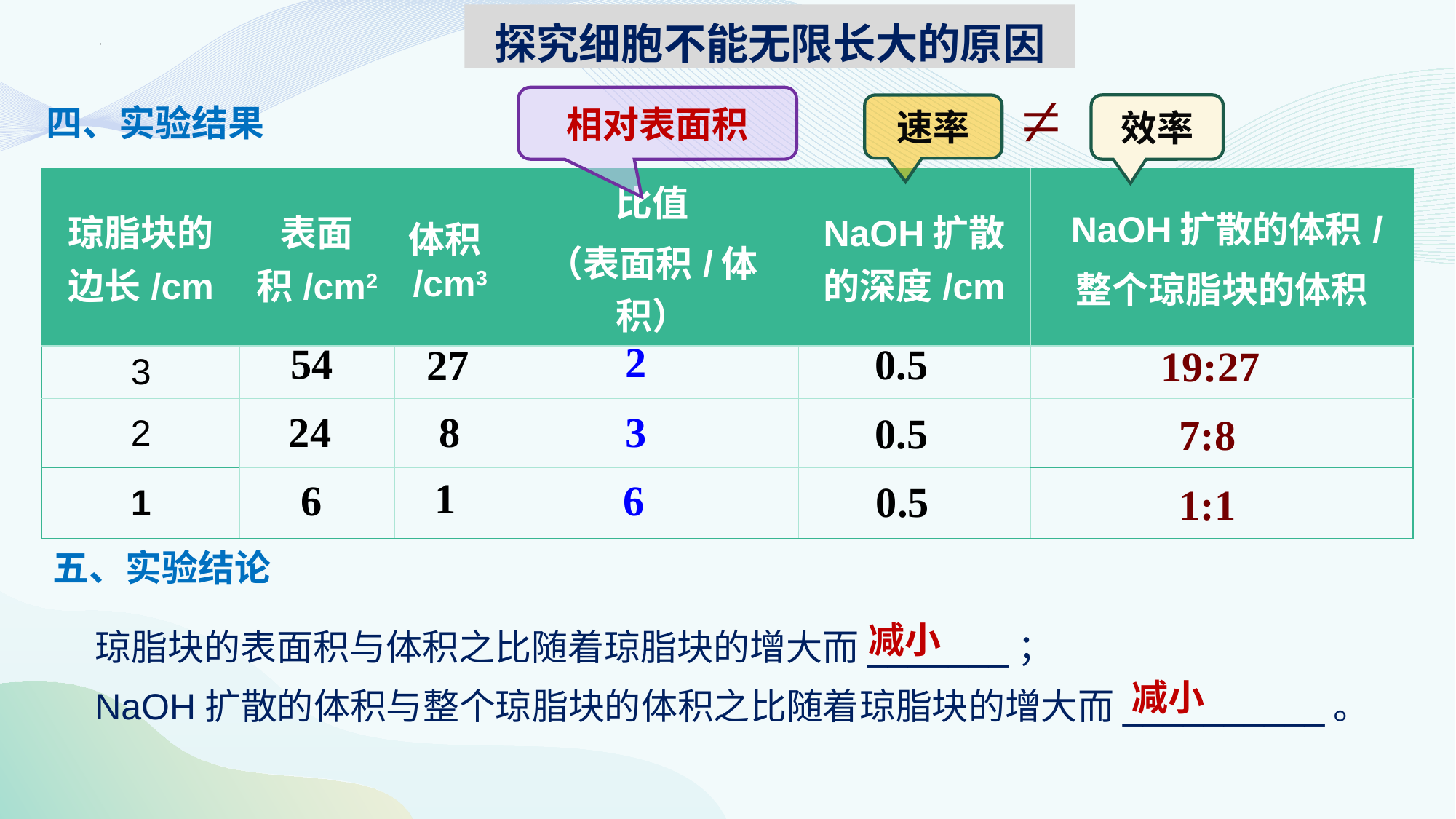

# 探究细胞不能无限长大的原因
≠
相对表面积
四、实验结果
效率
速率
| 琼脂块的边长/cm | 表面积/cm2 | 体积/cm3 | 比值 （表面积/体积） | NaOH扩散的深度/cm | NaOH扩散的体积/ 整个琼脂块的体积 |
| --- | --- | --- | --- | --- | --- |
| 3 |  |  |  |  |  |
| 2 |  |  |  |  |  |
| 1 |  |  |  |  |  |
2
54
0.5
27
19:27
24
8
3
0.5
7:8
1
6
6
0.5
1:1
五、实验结论
减小
琼脂块的表面积与体积之比随着琼脂块的增大而_______；
NaOH扩散的体积与整个琼脂块的体积之比随着琼脂块的增大而__________。
减小